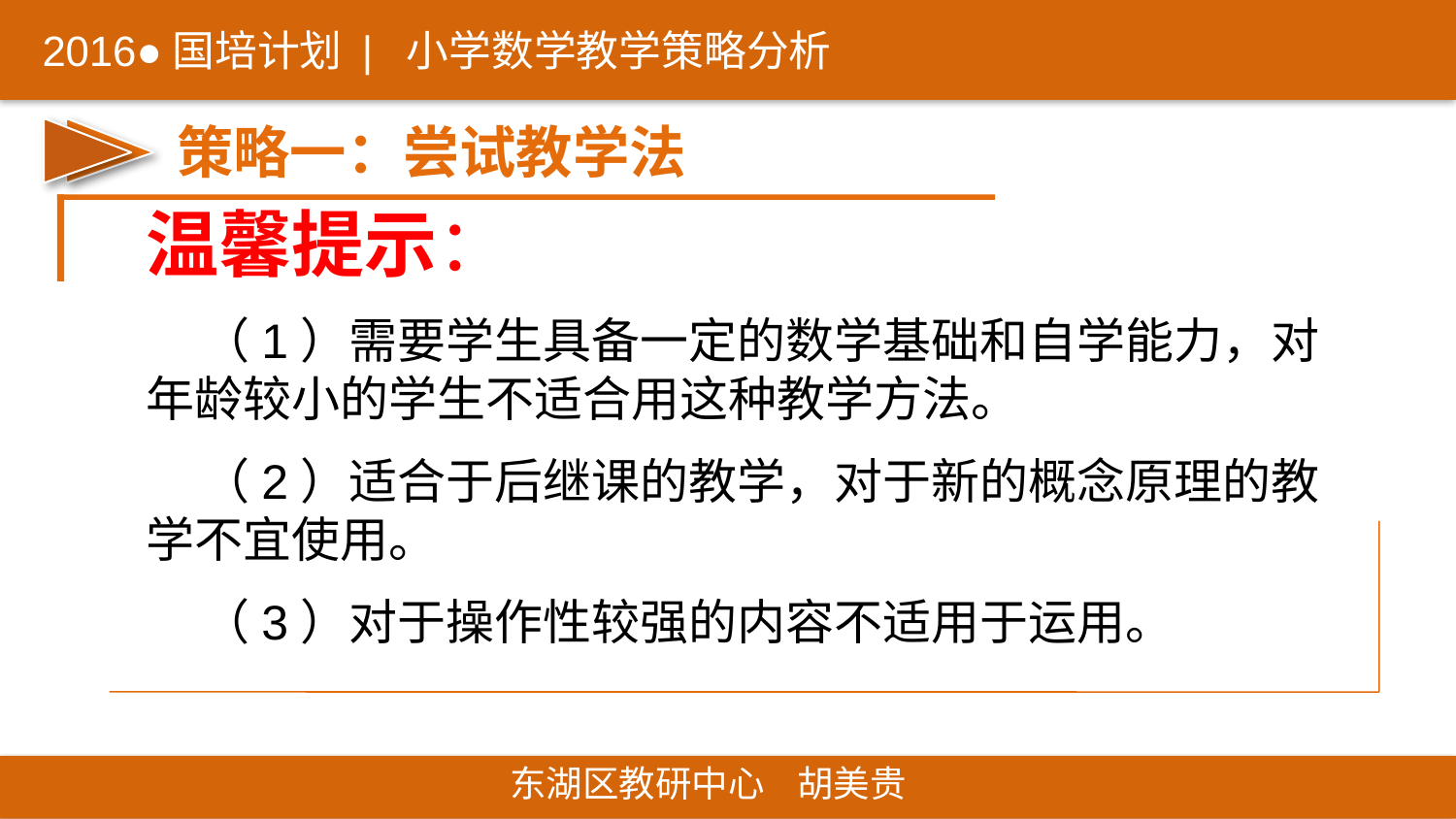

温馨提示：
    （1）需要学生具备一定的数学基础和自学能力，对年龄较小的学生不适合用这种教学方法。
    （2）适合于后继课的教学，对于新的概念原理的教学不宜使用。
    （3）对于操作性较强的内容不适用于运用。